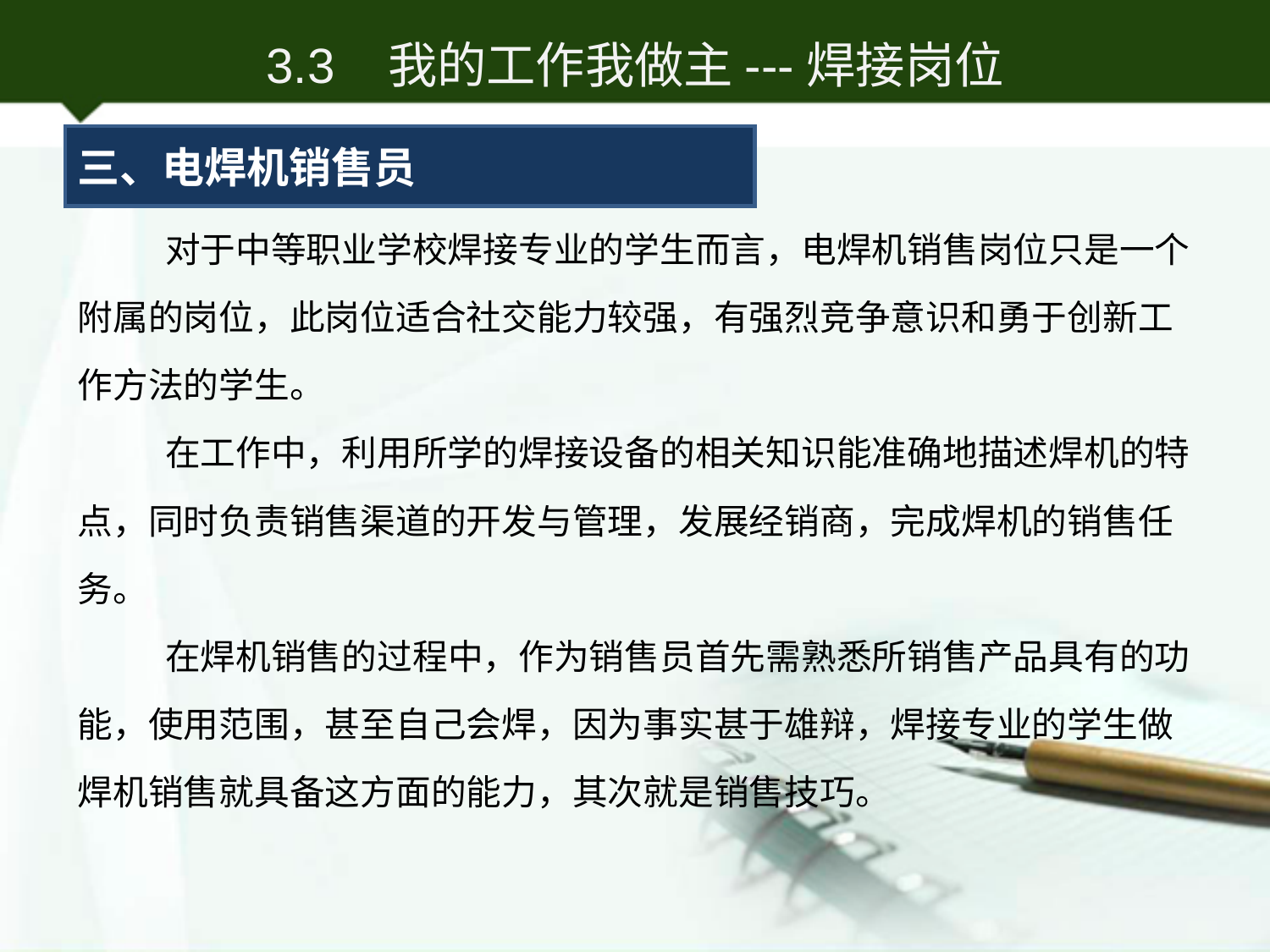

3.3   我的工作我做主---焊接岗位
三、电焊机销售员
对于中等职业学校焊接专业的学生而言，电焊机销售岗位只是一个附属的岗位，此岗位适合社交能力较强，有强烈竞争意识和勇于创新工作方法的学生。
在工作中，利用所学的焊接设备的相关知识能准确地描述焊机的特点，同时负责销售渠道的开发与管理，发展经销商，完成焊机的销售任务。
在焊机销售的过程中，作为销售员首先需熟悉所销售产品具有的功能，使用范围，甚至自己会焊，因为事实甚于雄辩，焊接专业的学生做焊机销售就具备这方面的能力，其次就是销售技巧。